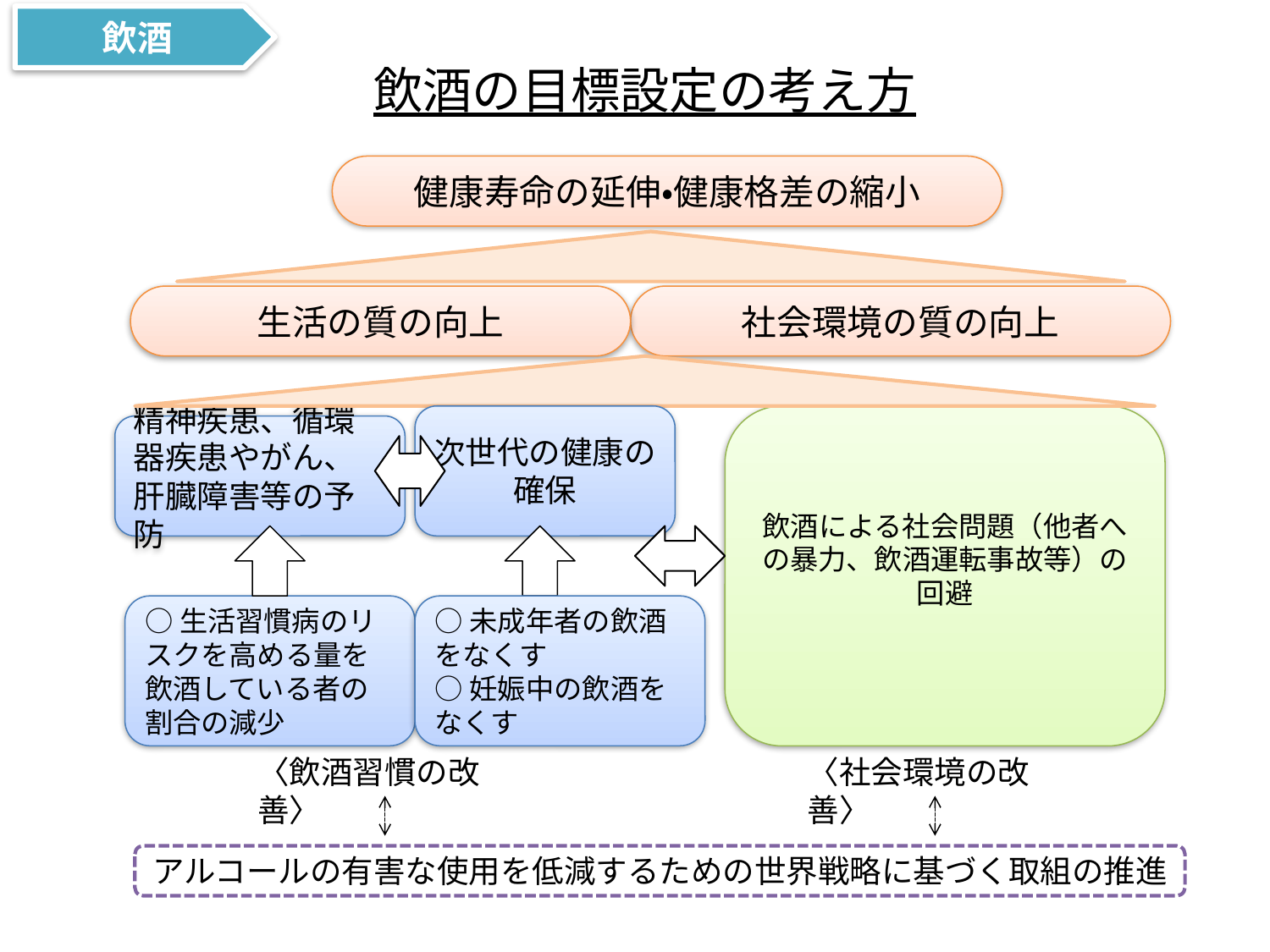

飲酒
飲酒の目標設定の考え方
健康寿命の延伸・健康格差の縮小

生活の質の向上
社会環境の質の向上

次世代の健康の確保
飲酒による社会問題（他者への暴力、飲酒運転事故等）の回避

精神疾患、循環器疾患やがん、肝臓障害等の予防

○生活習慣病のリスクを高める量を飲酒している者の割合の減少
○未成年者の飲酒をなくす
○妊娠中の飲酒をなくす
〈飲酒習慣の改善〉
〈社会環境の改善〉
アルコールの有害な使用を低減するための世界戦略に基づく取組の推進